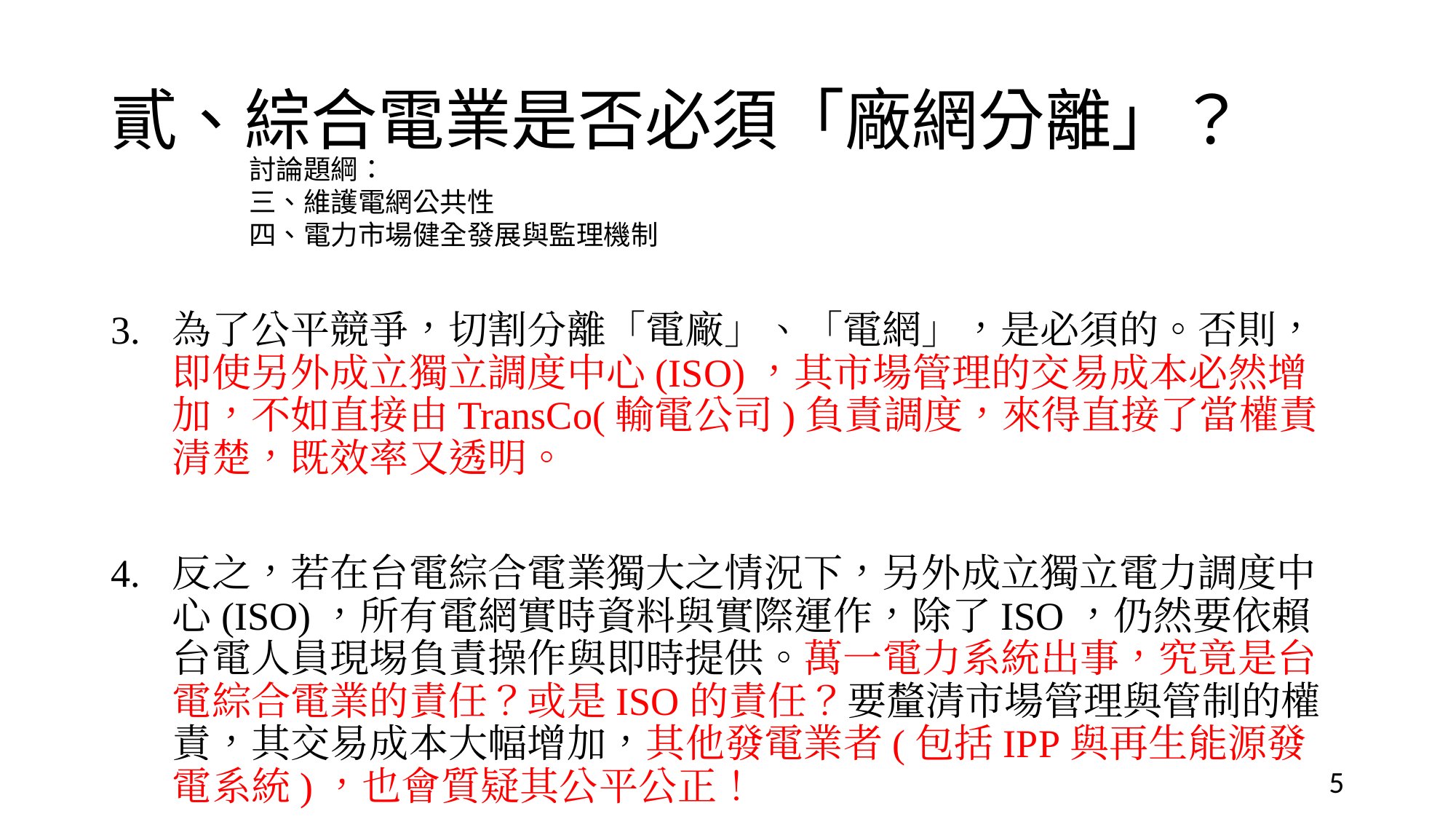

# 貳、綜合電業是否必須「廠網分離」？
討論題綱：
三、維護電網公共性
四、電力市場健全發展與監理機制
為了公平競爭，切割分離「電廠」、「電網」，是必須的。否則，即使另外成立獨立調度中心(ISO)，其市場管理的交易成本必然增加，不如直接由TransCo(輸電公司)負責調度，來得直接了當權責清楚，既效率又透明。

反之，若在台電綜合電業獨大之情況下，另外成立獨立電力調度中心(ISO)，所有電網實時資料與實際運作，除了ISO，仍然要依賴台電人員現埸負責操作與即時提供。萬一電力系統出事，究竟是台電綜合電業的責任？或是ISO的責任？要釐清市場管理與管制的權責，其交易成本大幅增加，其他發電業者(包括IPP與再生能源發電系統)，也會質疑其公平公正！
5